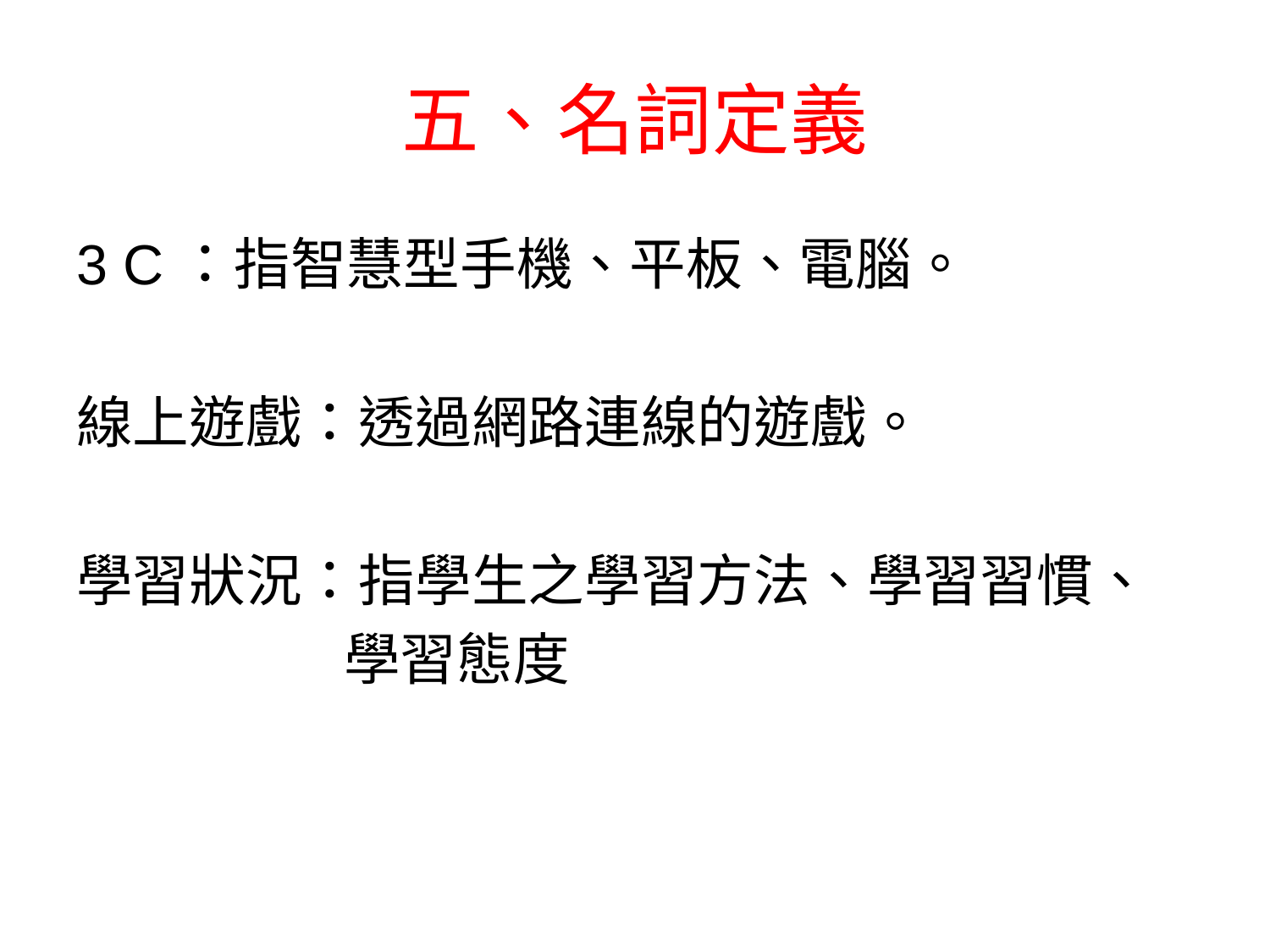

# 五、名詞定義
3 C：指智慧型手機、平板、電腦。

線上遊戲：透過網路連線的遊戲。

學習狀況：指學生之學習方法、學習習慣、
                    學習態度